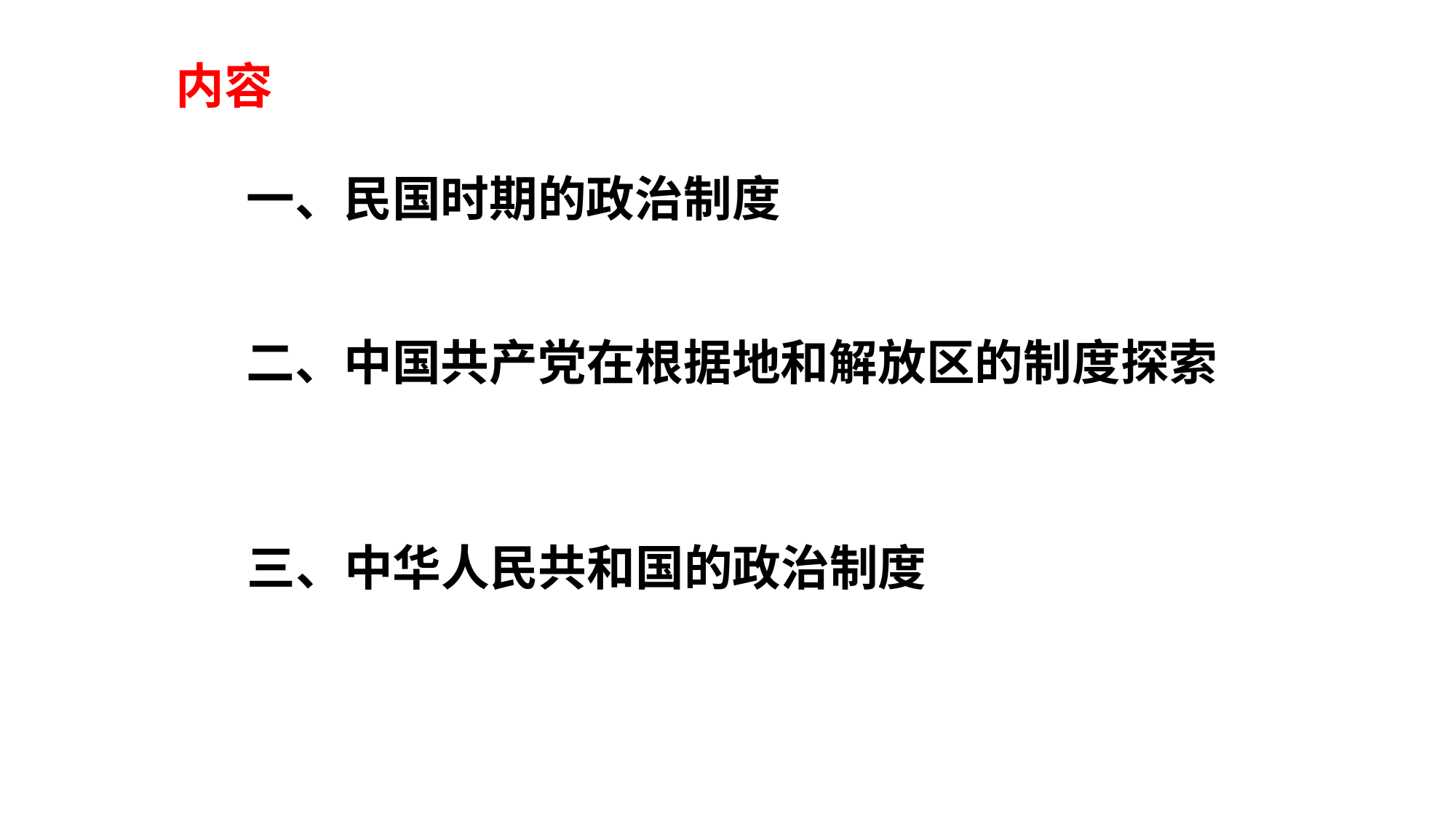

内容
一、民国时期的政治制度
二、中国共产党在根据地和解放区的制度探索
三、中华人民共和国的政治制度